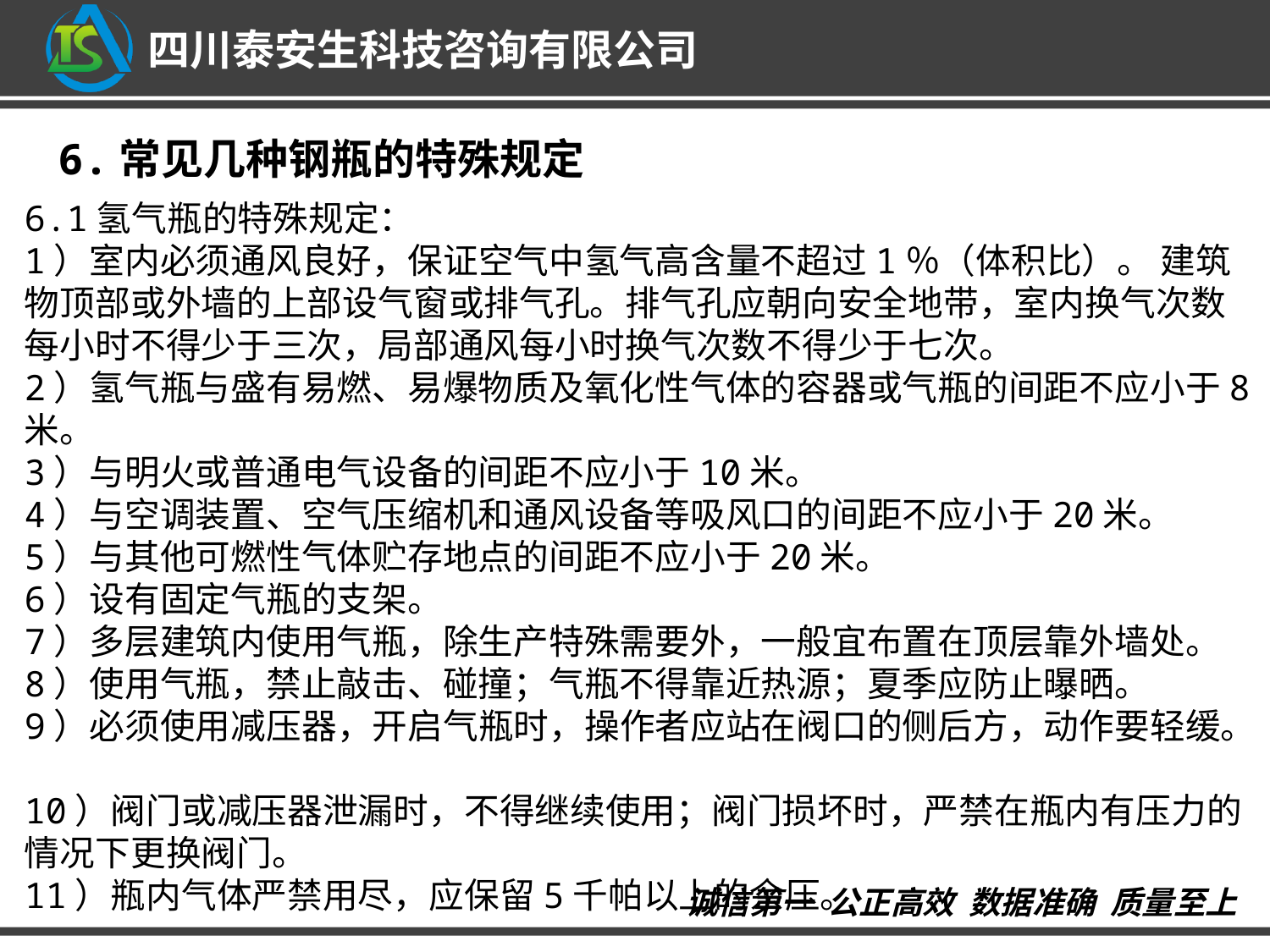

6.常见几种钢瓶的特殊规定
6.1氢气瓶的特殊规定：
1）室内必须通风良好，保证空气中氢气高含量不超过1％（体积比）。 建筑物顶部或外墙的上部设气窗或排气孔。排气孔应朝向安全地带，室内换气次数每小时不得少于三次，局部通风每小时换气次数不得少于七次。
2）氢气瓶与盛有易燃、易爆物质及氧化性气体的容器或气瓶的间距不应小于8米。
3）与明火或普通电气设备的间距不应小于10米。
4）与空调装置、空气压缩机和通风设备等吸风口的间距不应小于20米。
5）与其他可燃性气体贮存地点的间距不应小于20米。
6）设有固定气瓶的支架。
7）多层建筑内使用气瓶，除生产特殊需要外，一般宜布置在顶层靠外墙处。
8）使用气瓶，禁止敲击、碰撞；气瓶不得靠近热源；夏季应防止曝晒。
9）必须使用减压器，开启气瓶时，操作者应站在阀口的侧后方，动作要轻缓。
10）阀门或减压器泄漏时，不得继续使用；阀门损坏时，严禁在瓶内有压力的情况下更换阀门。
11）瓶内气体严禁用尽，应保留5千帕以上的余压。